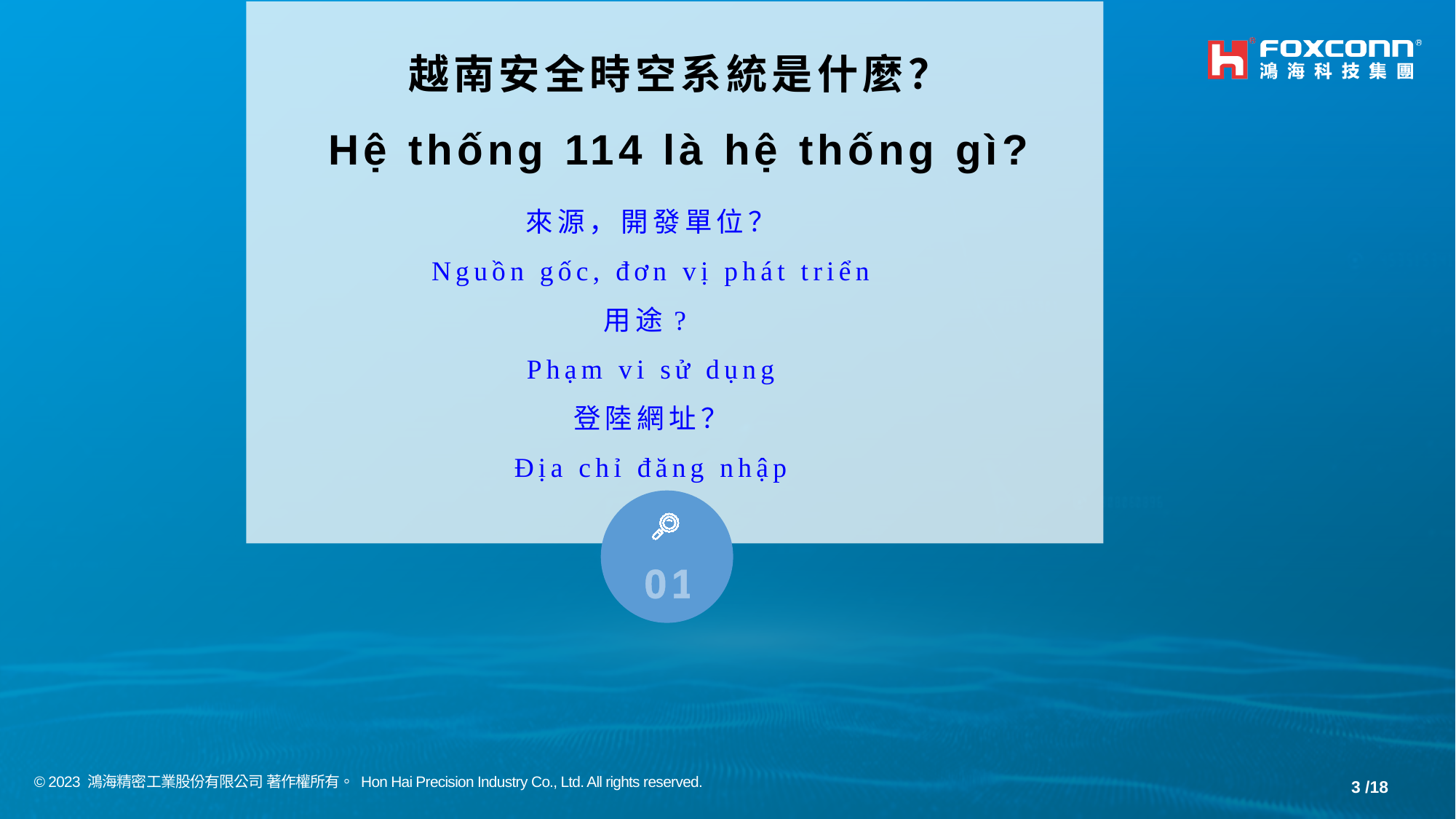

越南安全時空系統是什麼？
Hệ thống 114 là hệ thống gì?

來源，開發單位？
Nguồn gốc, đơn vị phát triển
用途?
Phạm vi sử dụng
登陸網址？
Địa chỉ đăng nhập

01
3 /18